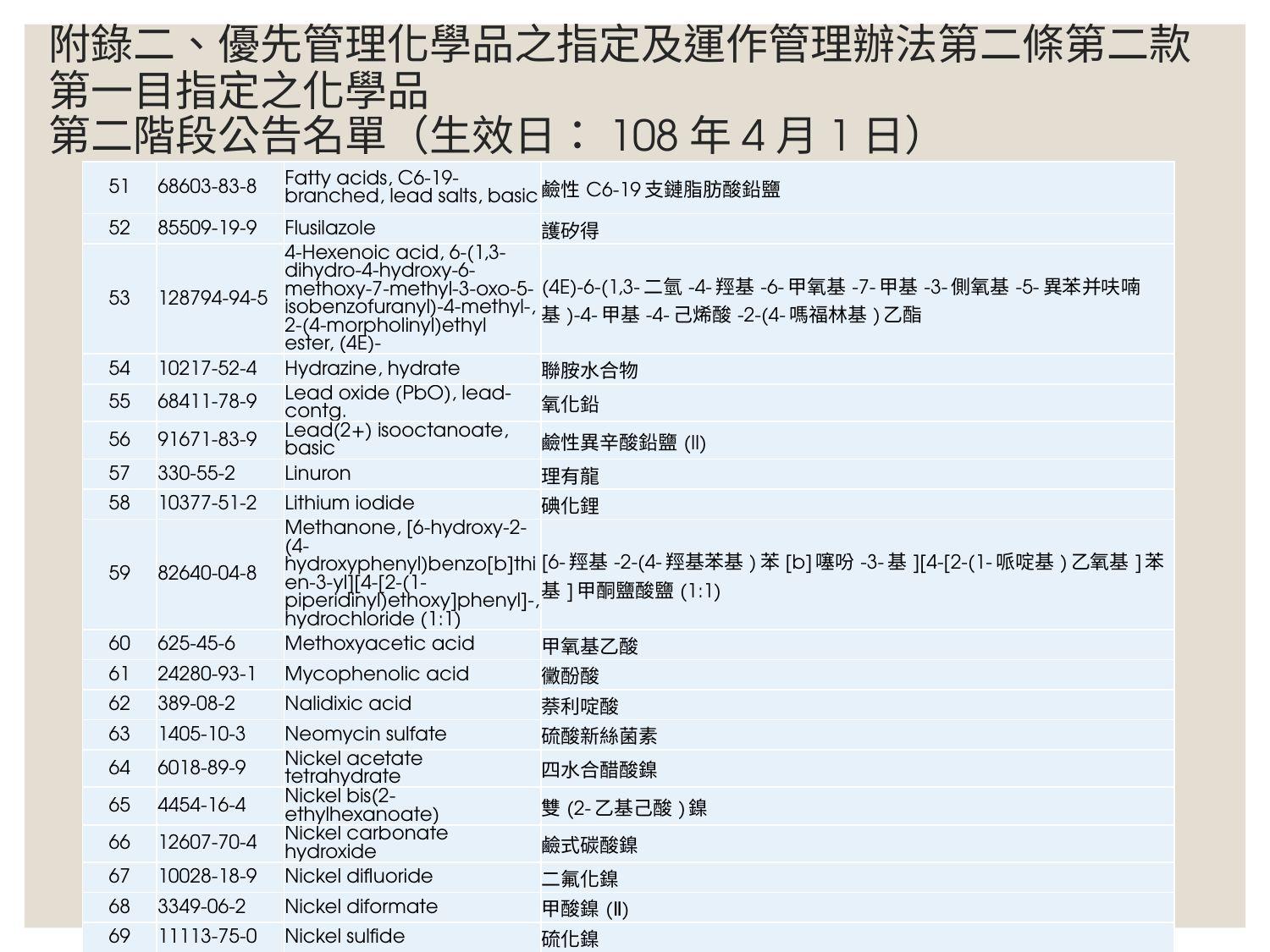

# 附錄二、優先管理化學品之指定及運作管理辦法第二條第二款第一目指定之化學品 第二階段公告名單（生效日：108年4月1日）
| 51 | 68603-83-8 | Fatty acids, C6-19-branched, lead salts, basic | 鹼性C6-19支鏈脂肪酸鉛鹽 |
| --- | --- | --- | --- |
| 52 | 85509-19-9 | Flusilazole | 護矽得 |
| 53 | 128794-94-5 | 4-Hexenoic acid, 6-(1,3-dihydro-4-hydroxy-6-methoxy-7-methyl-3-oxo-5-isobenzofuranyl)-4-methyl-, 2-(4-morpholinyl)ethyl ester, (4E)- | (4E)-6-(1,3-二氫-4-羥基-6-甲氧基-7-甲基-3-側氧基-5-異苯并呋喃基)-4-甲基-4-己烯酸-2-(4-嗎福林基)乙酯 |
| 54 | 10217-52-4 | Hydrazine, hydrate | 聯胺水合物 |
| 55 | 68411-78-9 | Lead oxide (PbO), lead-contg. | 氧化鉛 |
| 56 | 91671-83-9 | Lead(2+) isooctanoate, basic | 鹼性異辛酸鉛鹽(II) |
| 57 | 330-55-2 | Linuron | 理有龍 |
| 58 | 10377-51-2 | Lithium iodide | 碘化鋰 |
| 59 | 82640-04-8 | Methanone, [6-hydroxy-2-(4-hydroxyphenyl)benzo[b]thien-3-yl][4-[2-(1-piperidinyl)ethoxy]phenyl]-, hydrochloride (1:1) | [6-羥基-2-(4-羥基苯基)苯[b]噻吩-3-基][4-[2-(1-哌啶基)乙氧基]苯基]甲酮鹽酸鹽(1:1) |
| 60 | 625-45-6 | Methoxyacetic acid | 甲氧基乙酸 |
| 61 | 24280-93-1 | Mycophenolic acid | 黴酚酸 |
| 62 | 389-08-2 | Nalidixic acid | 萘利啶酸 |
| 63 | 1405-10-3 | Neomycin sulfate | 硫酸新絲菌素 |
| 64 | 6018-89-9 | Nickel acetate tetrahydrate | 四水合醋酸鎳 |
| 65 | 4454-16-4 | Nickel bis(2-ethylhexanoate) | 雙(2-乙基己酸)鎳 |
| 66 | 12607-70-4 | Nickel carbonate hydroxide | 鹼式碳酸鎳 |
| 67 | 10028-18-9 | Nickel difluoride | 二氟化鎳 |
| 68 | 3349-06-2 | Nickel diformate | 甲酸鎳(Ⅱ) |
| 69 | 11113-75-0 | Nickel sulfide | 硫化鎳 |
| 70 | 14177-55-0 | Nickel(II) molybdate | 鉬酸鎳(II) |